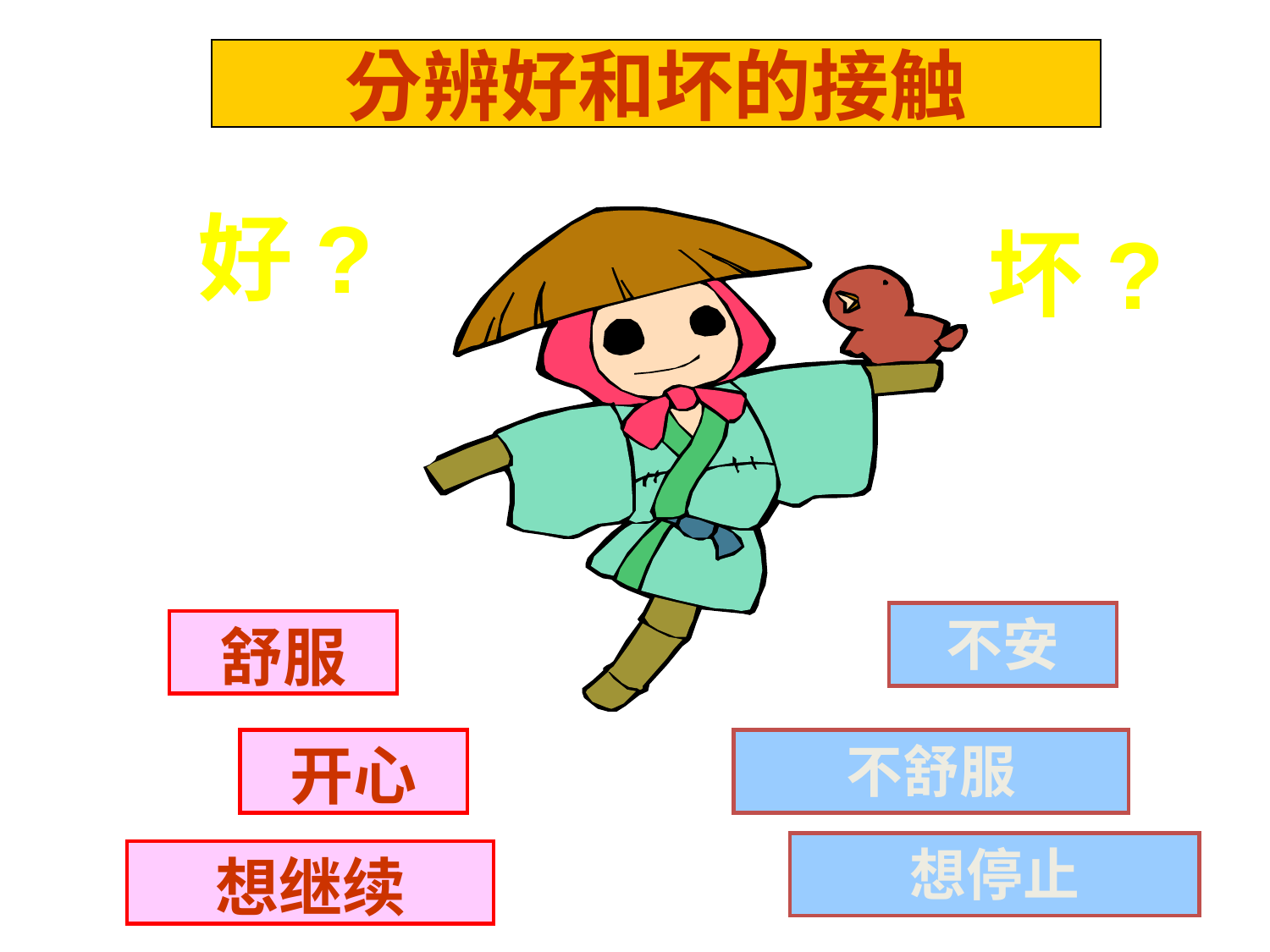

分辨好和坏的接触
好?

坏?
不安
舒服
开心
不舒服
想停止
想继续